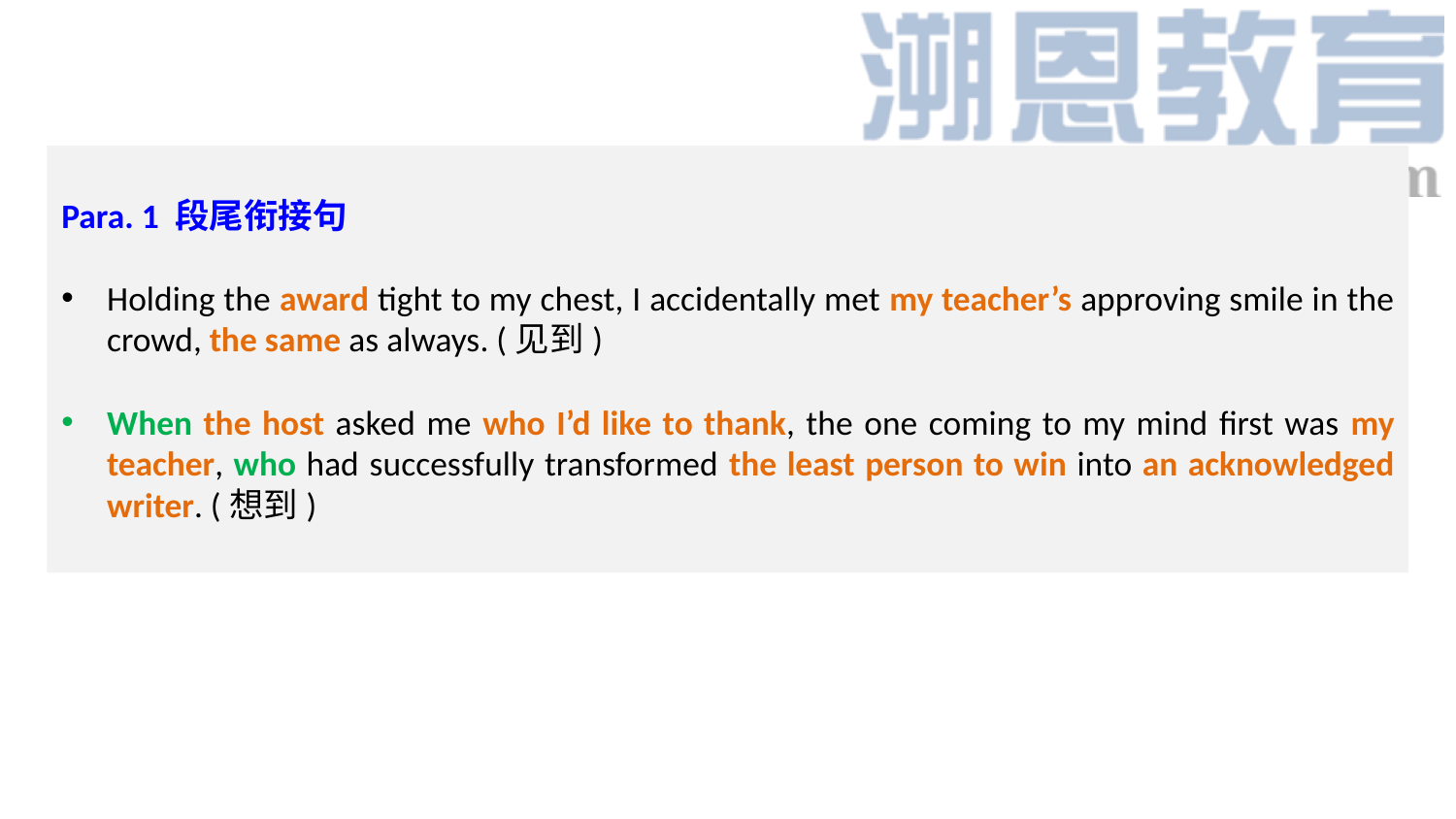

Para. 1 段尾衔接句

Holding the award tight to my chest, I accidentally met my teacher’s approving smile in the crowd, the same as always. (见到)

When the host asked me who I’d like to thank, the one coming to my mind first was my teacher, who had successfully transformed the least person to win into an acknowledged writer. (想到)